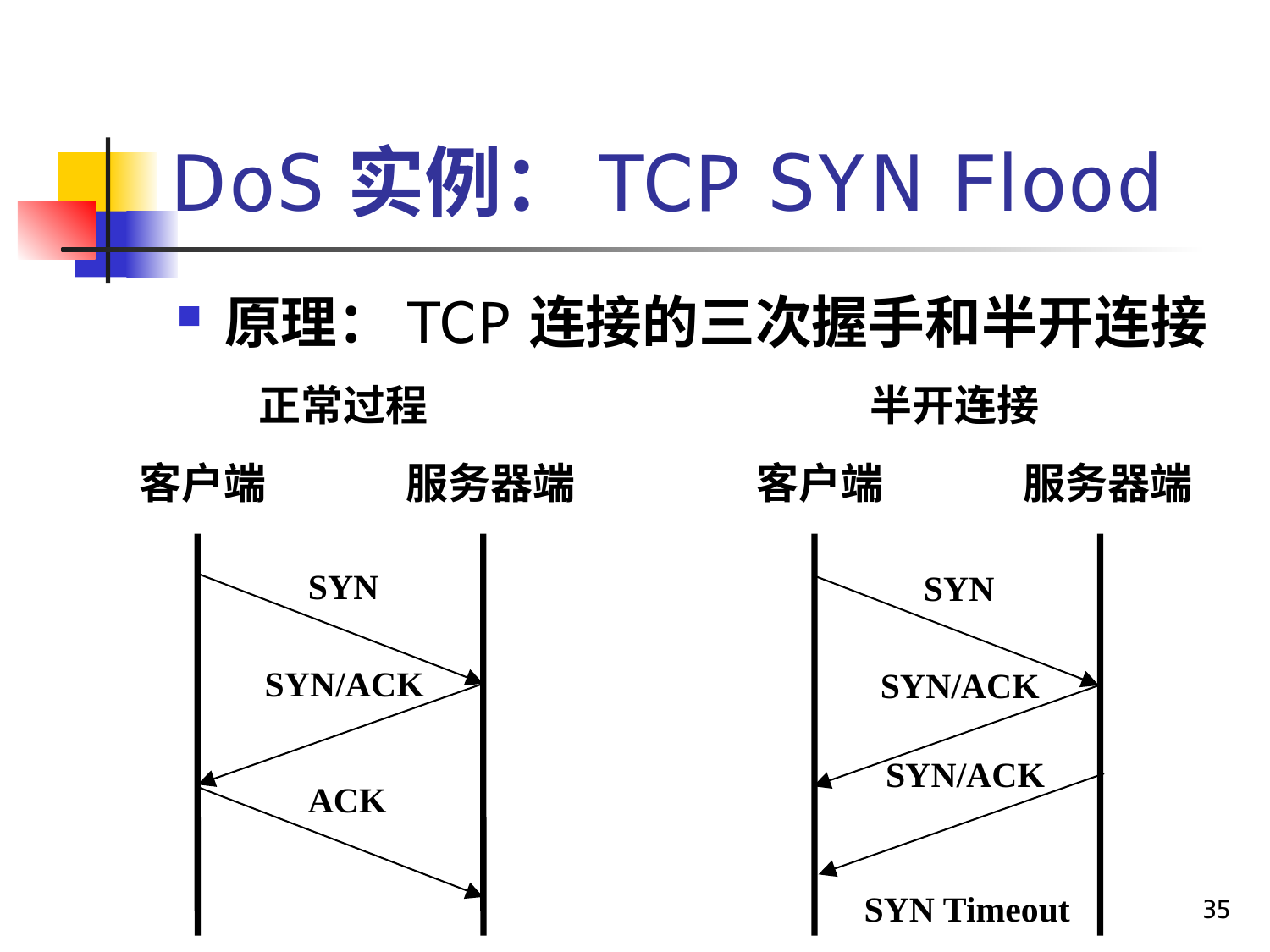

# DoS实例：TCP SYN Flood
原理：TCP连接的三次握手和半开连接

正常过程
半开连接
客户端
服务器端

客户端
服务器端

SYN

SYN

SYN/ACK

SYN/ACK

SYN/ACK

ACK

35
SYN Timeout